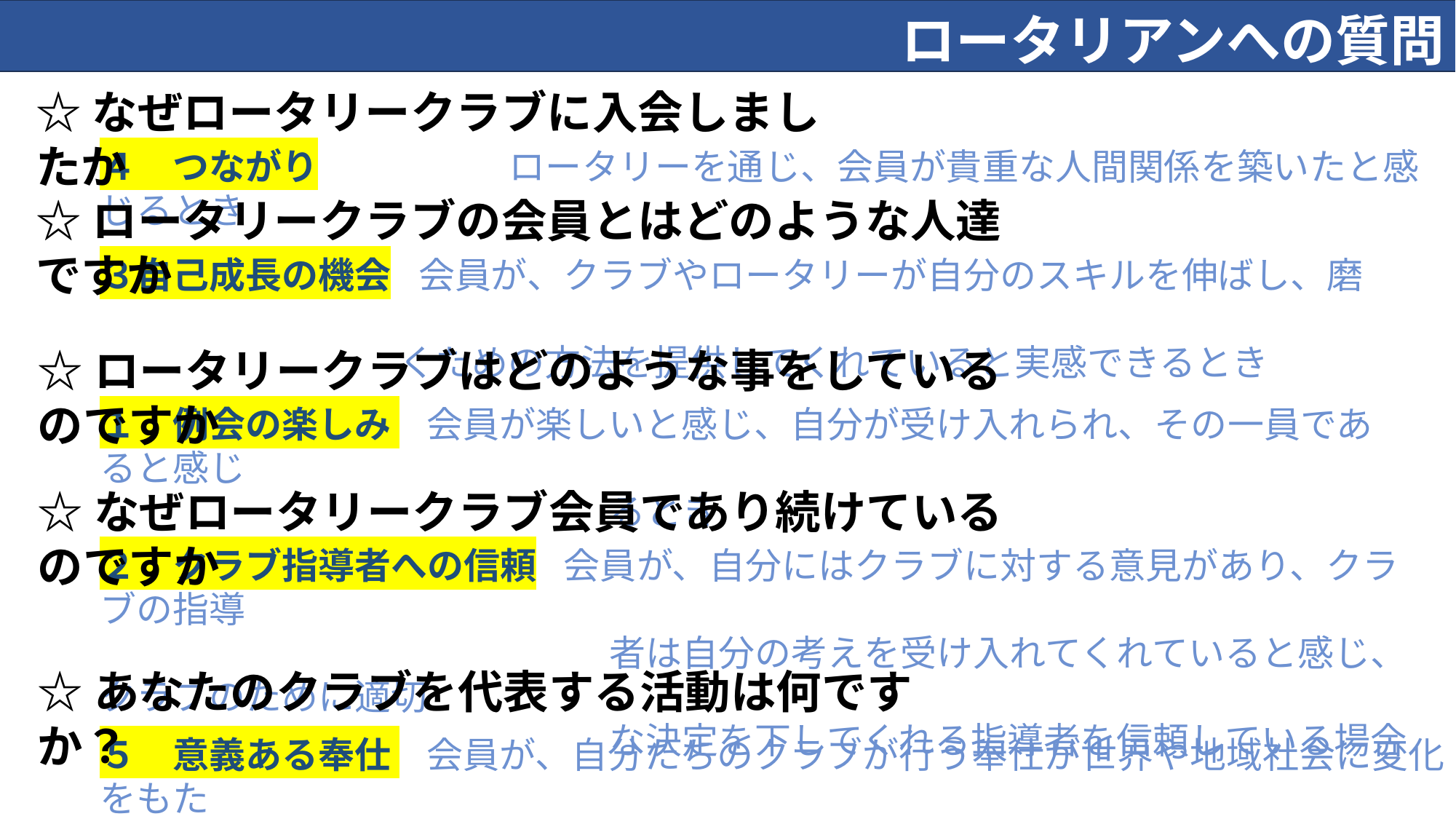

ロータリアンへの質問
☆なぜロータリークラブに入会しましたか

４　つながり　　　　　　　ロータリーを通じ、会員が貴重な人間関係を築いたと感じるとき
☆ロータリークラブの会員とはどのような人達ですか

３自己成長の機会　会員が、クラブやロータリーが自分のスキルを伸ばし、磨
　　　　　　　　 くための方法を提供してくれていると実感できるとき
☆ロータリークラブはどのような事をしているのですか
１　例会の楽しみ 　会員が楽しいと感じ、自分が受け入れられ、その一員であると感じ
　　　　　　　　　　　　　　るとき
☆なぜロータリークラブ会員であり続けているのですか
２　クラブ指導者への信頼　会員が、自分にはクラブに対する意見があり、クラブの指導
　　　　　　　　　　　　　　者は自分の考えを受け入れてくれていると感じ、クラブのために適切
　　　　　　　　　　　　　　な決定を下してくれる指導者を信頼している場合
☆あなたのクラブを代表する活動は何ですか？
５　意義ある奉仕 　会員が、自分たちのクラブが行う奉仕が世界や地域社会に変化をもた
　　　　　　　　　　　　　　らしていると感じるとき